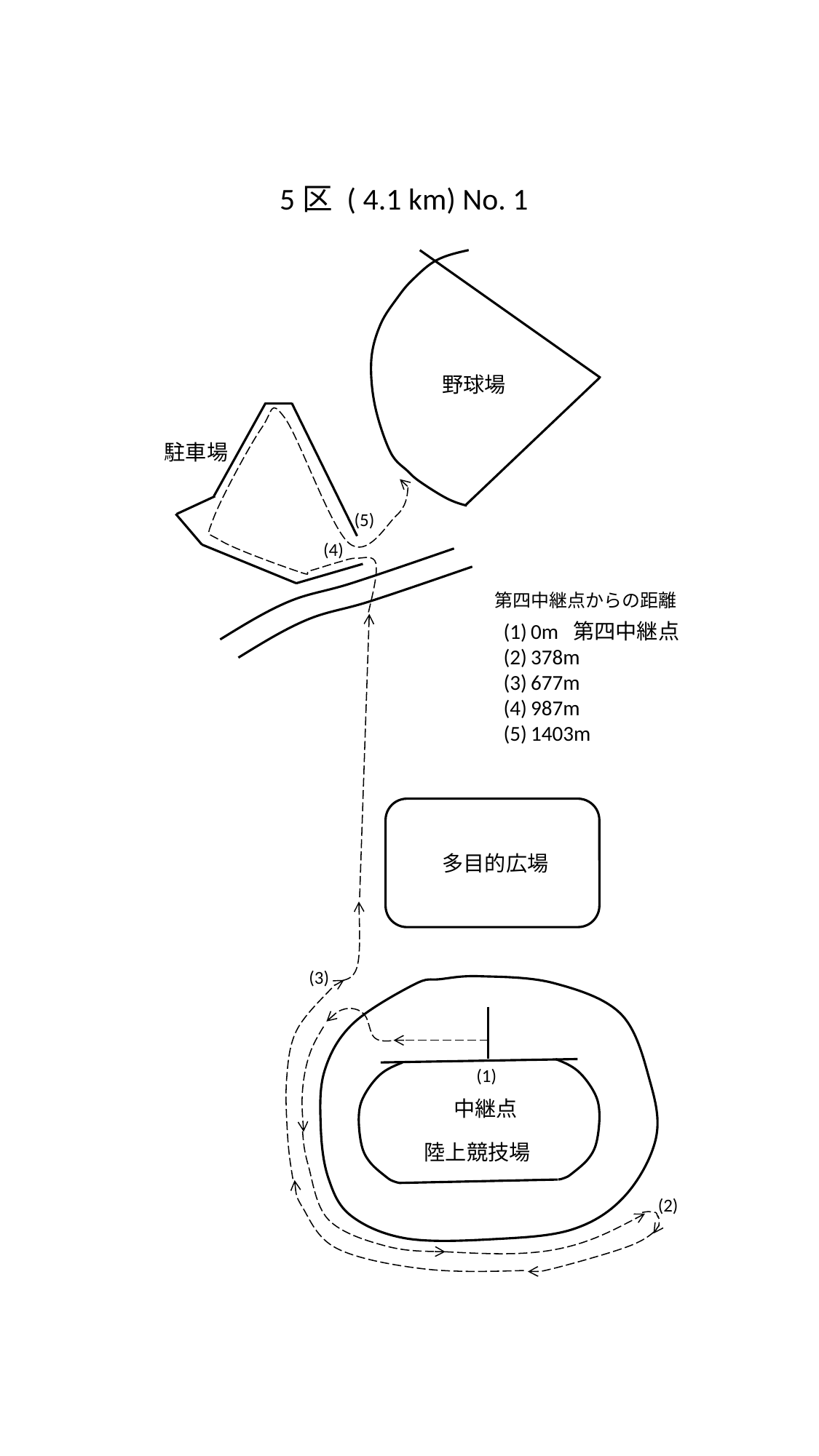

5区 ( 4.1 km) No. 1

野球場

駐車場
(5)
(4)

0m  第四中継点
378m
677m
987m
1403m

多目的広場

(3)

(1)

中継点

陸上競技場

(2)

第四中継点からの距離